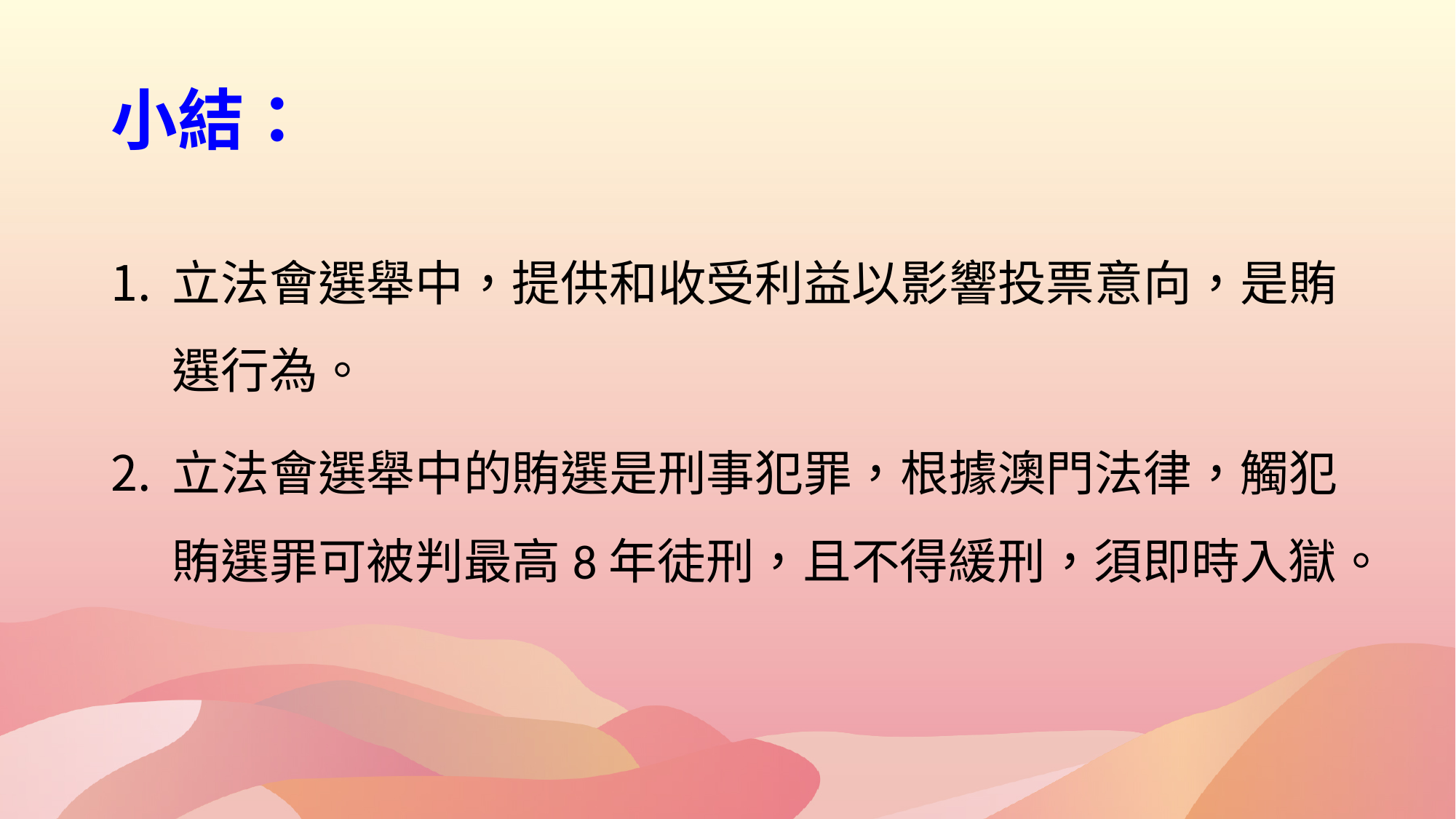

# 小結：
立法會選舉中，提供和收受利益以影響投票意向，是賄選行為。
立法會選舉中的賄選是刑事犯罪，根據澳門法律，觸犯賄選罪可被判最高8年徒刑，且不得緩刑，須即時入獄。